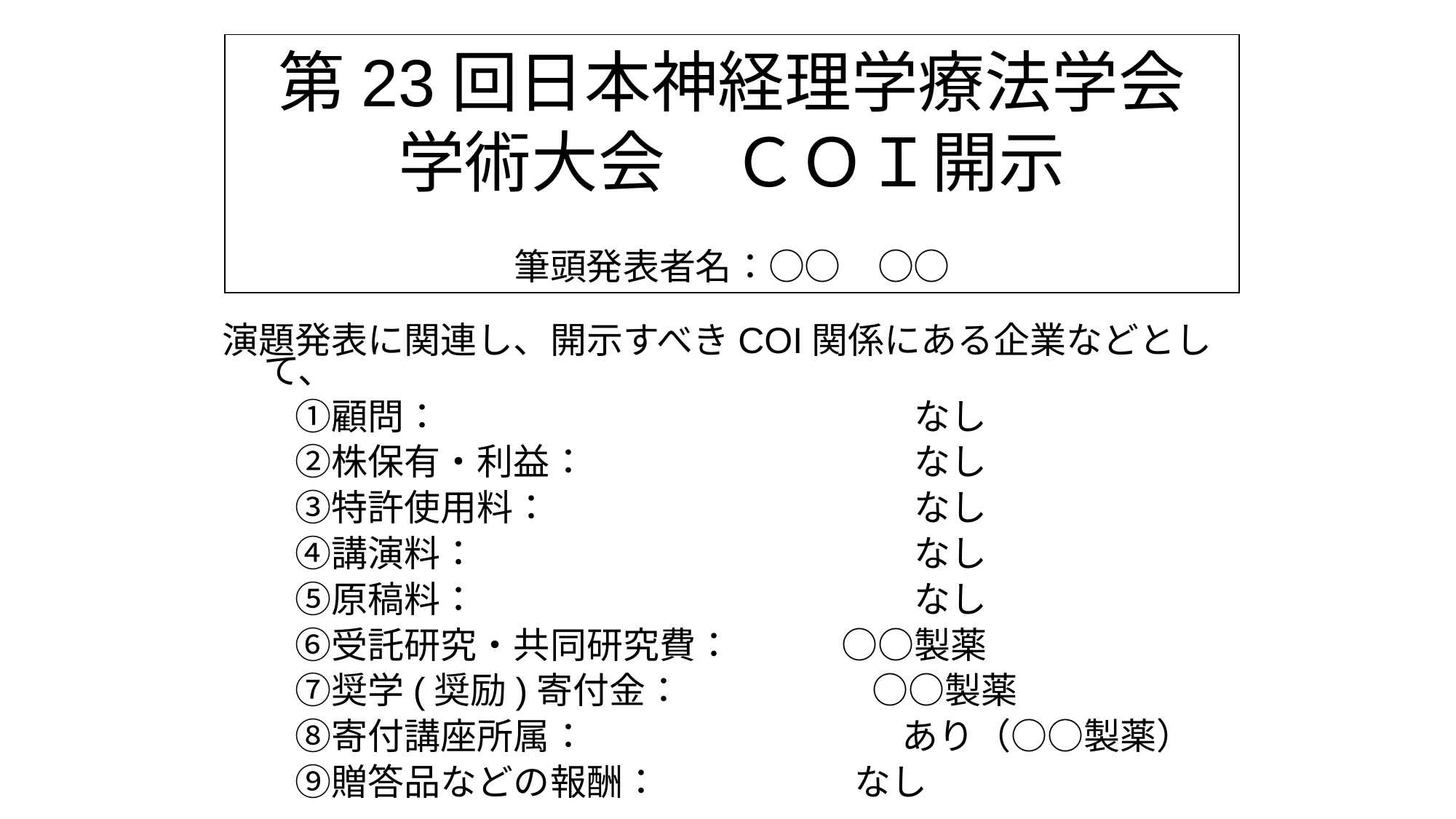

第23回日本神経理学療法学会
学術大会　ＣＯＩ開示

筆頭発表者名：○○　○○
演題発表に関連し、開示すべきCOI関係にある企業などとして、
　　①顧問：　　　　　　　　　　　　　なし
　　②株保有・利益：　　　　　　　　　なし
　　③特許使用料：　　　　　　　　　　なし
　　④講演料：　　　　　　　　　　　　なし
　　⑤原稿料：　　　　　　　　　　　　なし
　　⑥受託研究・共同研究費：　　　○○製薬
　　⑦奨学(奨励)寄付金： 　　　　　○○製薬
　　⑧寄付講座所属：　　　　　　　　   あり（○○製薬）
　　⑨贈答品などの報酬：                        なし